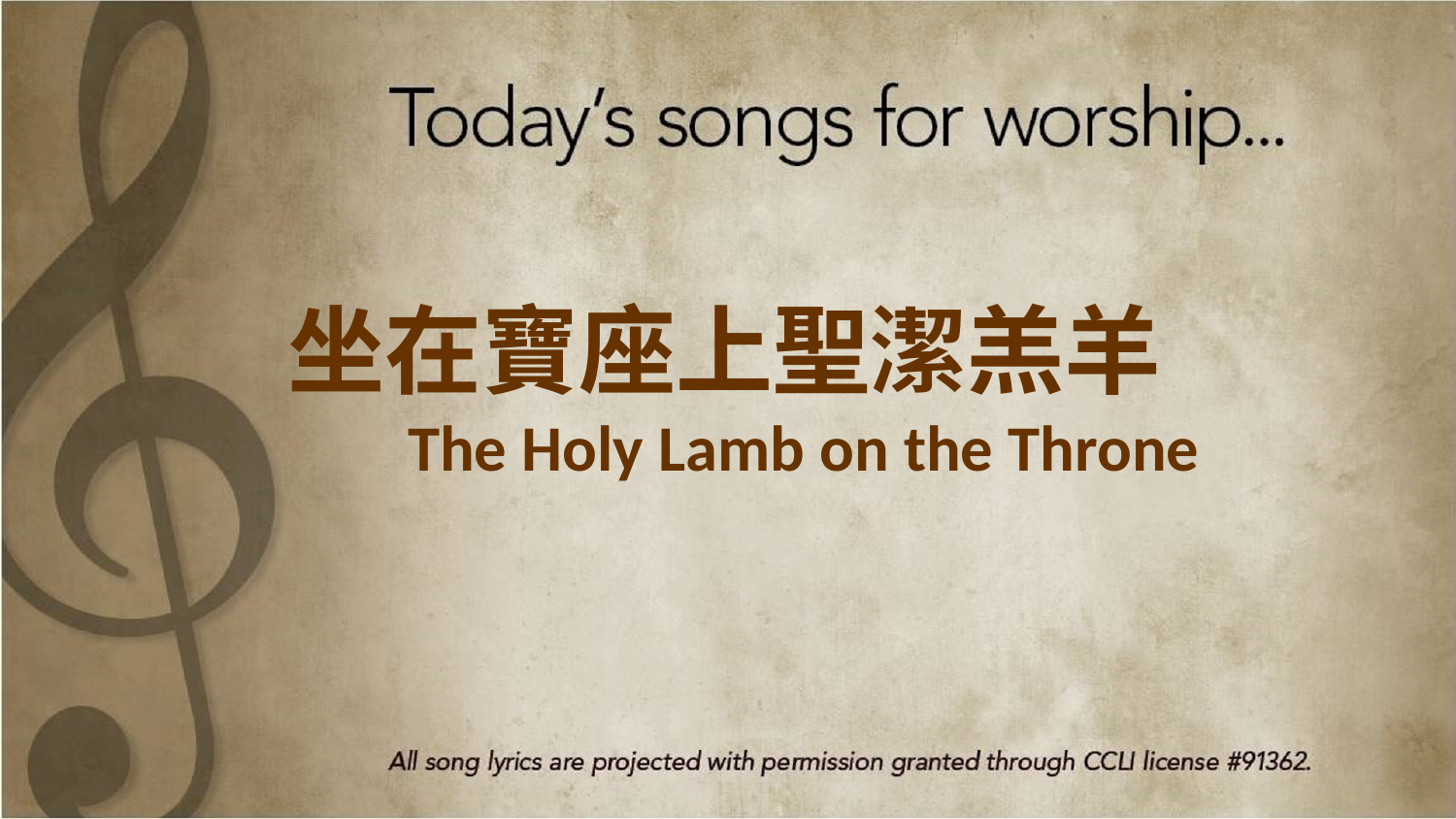

坐在寶座上聖潔羔羊
The Holy Lamb on the Throne